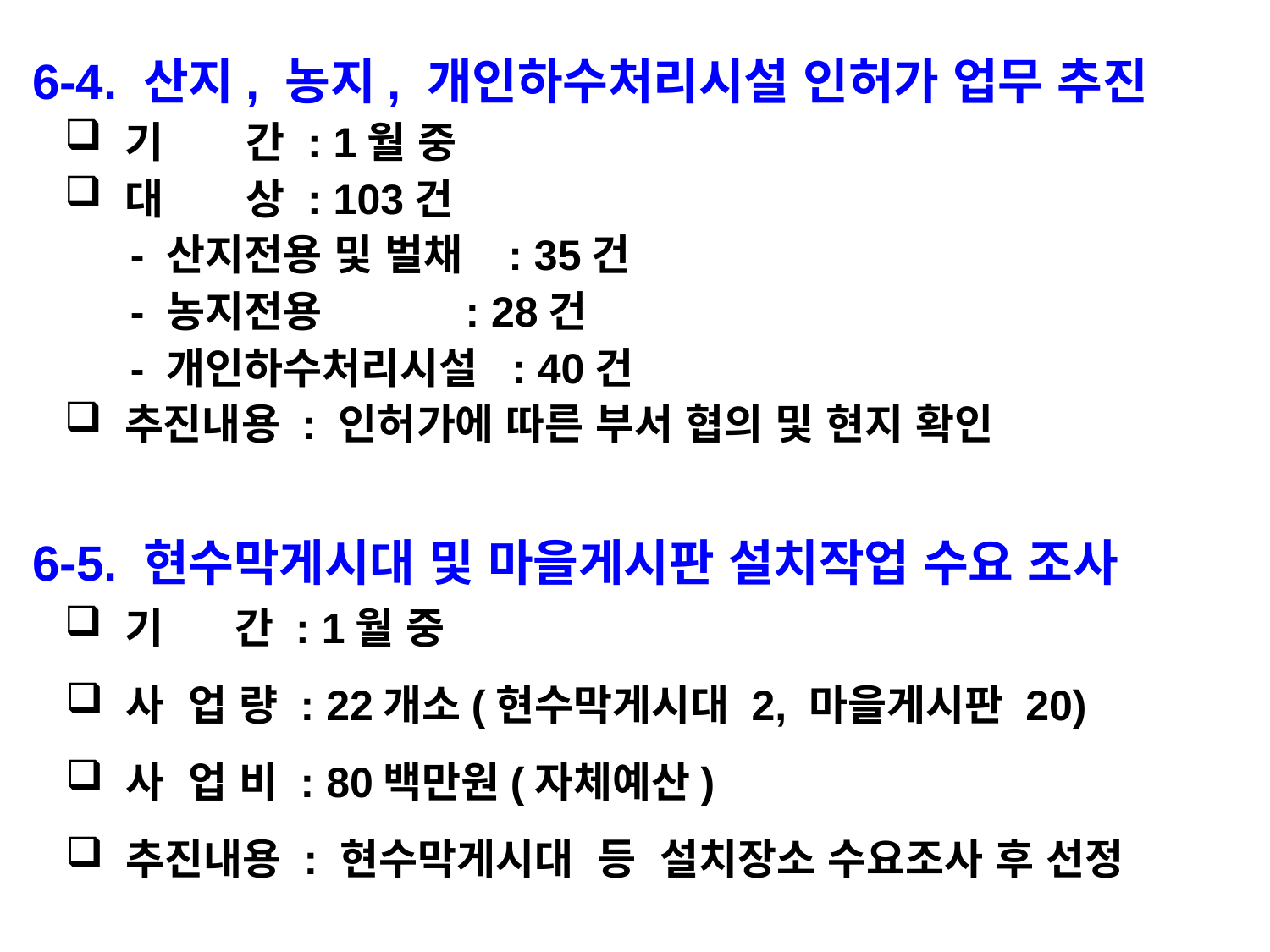

6-4. 산지, 농지, 개인하수처리시설 인허가 업무 추진
 기       간 : 1월 중
 대       상 : 103건
   - 산지전용 및 벌채   : 35건
   - 농지전용	         : 28건
   - 개인하수처리시설  : 40건
 추진내용 : 인허가에 따른 부서 협의 및 현지 확인

6-5. 현수막게시대 및 마을게시판 설치작업 수요 조사
 기      간 : 1월 중
 사  업 량 : 22개소(현수막게시대 2, 마을게시판 20)
 사  업 비 : 80백만원(자체예산)
 추진내용 : 현수막게시대  등  설치장소 수요조사 후 선정